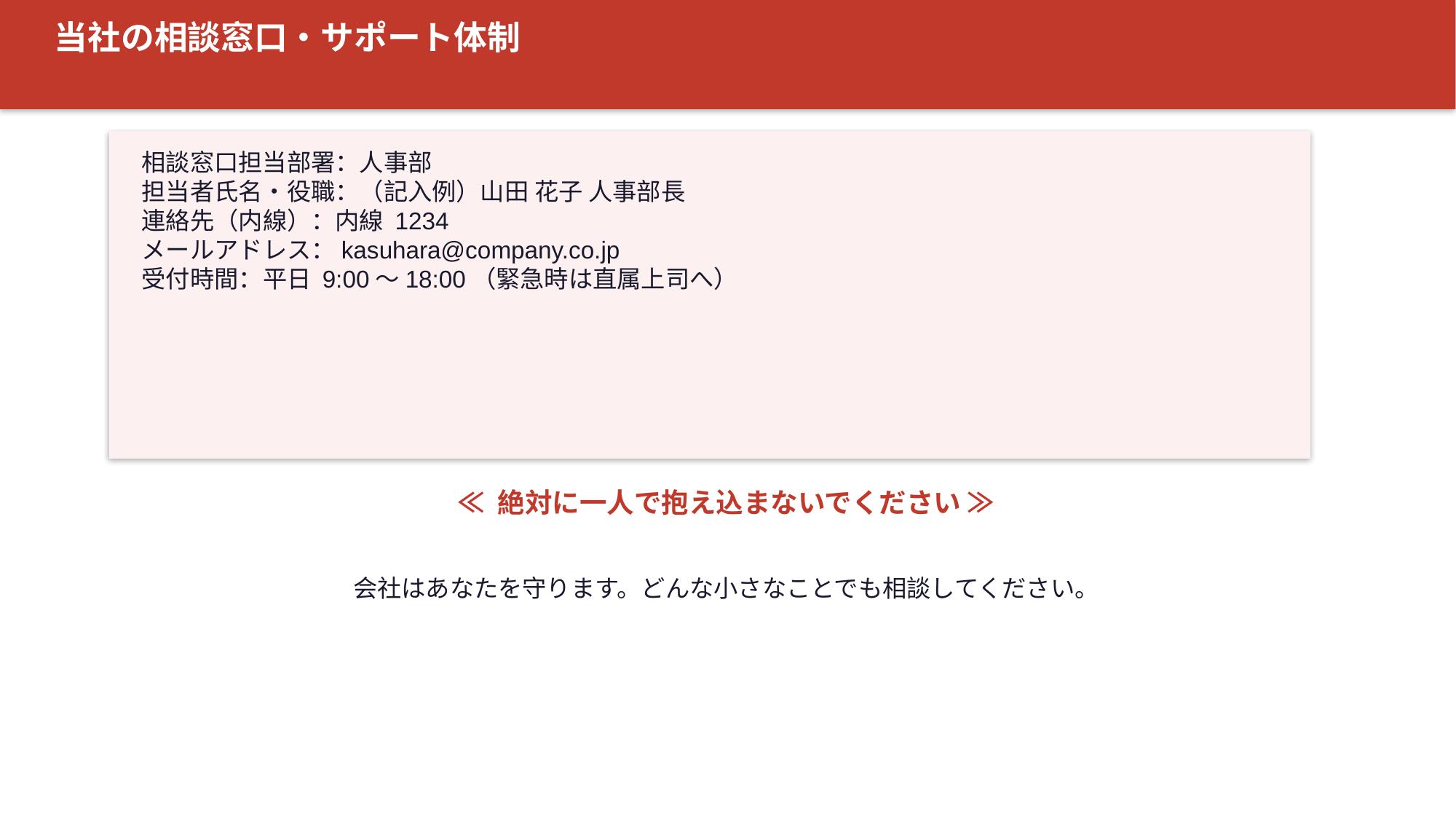

当社の相談窓口・サポート体制

相談窓口担当部署：人事部
担当者氏名・役職：（記入例）山田 花子 人事部長
連絡先（内線）：内線 1234
メールアドレス：kasuhara@company.co.jp
受付時間：平日 9:00〜18:00（緊急時は直属上司へ）
≪ 絶対に一人で抱え込まないでください ≫
会社はあなたを守ります。どんな小さなことでも相談してください。